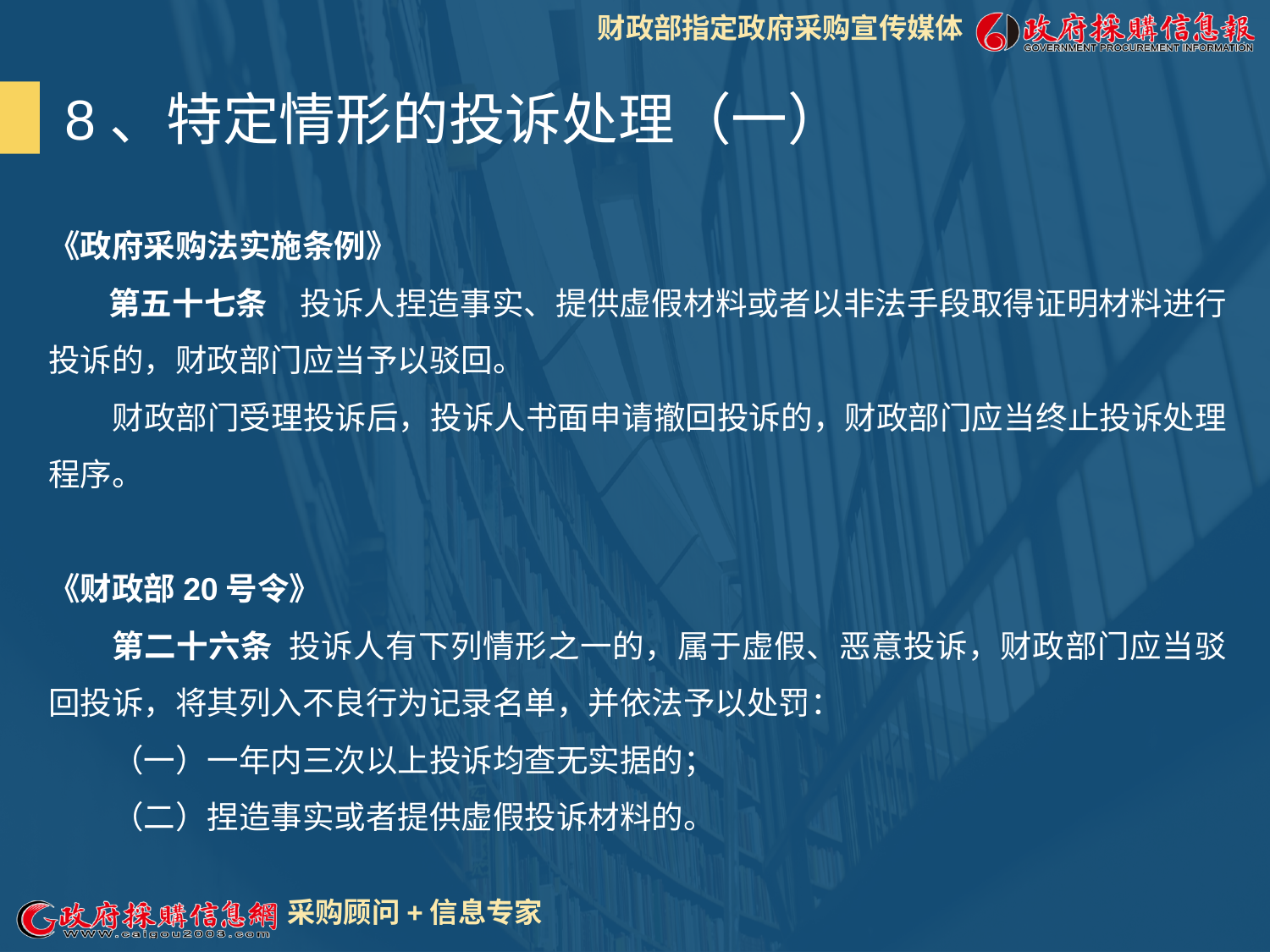

8、特定情形的投诉处理（一）
《政府采购法实施条例》
       第五十七条　投诉人捏造事实、提供虚假材料或者以非法手段取得证明材料进行投诉的，财政部门应当予以驳回。
　　财政部门受理投诉后，投诉人书面申请撤回投诉的，财政部门应当终止投诉处理程序。

《财政部20号令》
       第二十六条  投诉人有下列情形之一的，属于虚假、恶意投诉，财政部门应当驳回投诉，将其列入不良行为记录名单，并依法予以处罚：
　　（一）一年内三次以上投诉均查无实据的；
　　（二）捏造事实或者提供虚假投诉材料的。